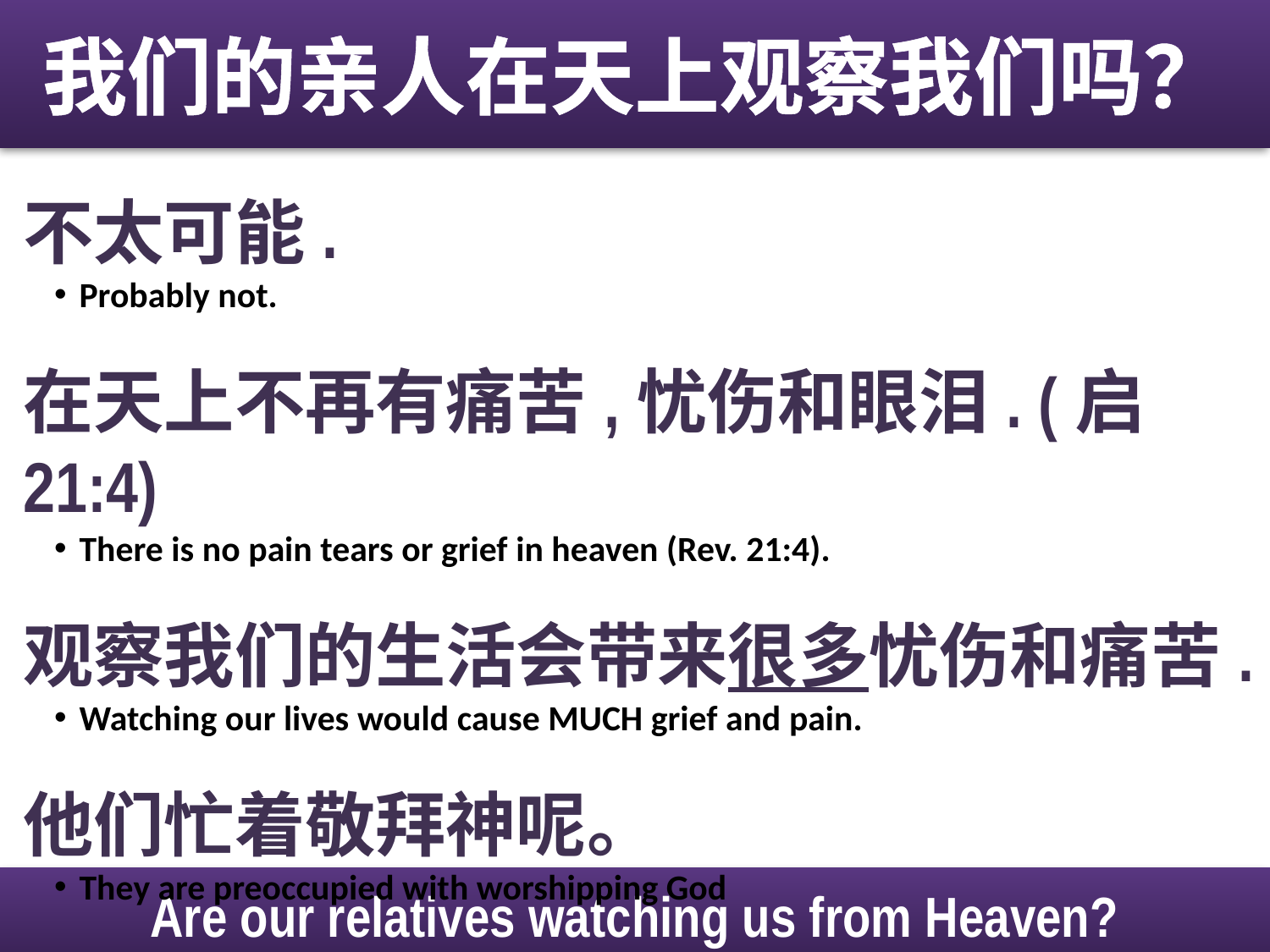

我们的亲人在天上观察我们吗？
不太可能.
Probably not.

在天上不再有痛苦,忧伤和眼泪. (启21:4)
There is no pain tears or grief in heaven (Rev. 21:4).

观察我们的生活会带来很多忧伤和痛苦.
Watching our lives would cause MUCH grief and pain.

他们忙着敬拜神呢。
They are preoccupied with worshipping God
Are our relatives watching us from Heaven?